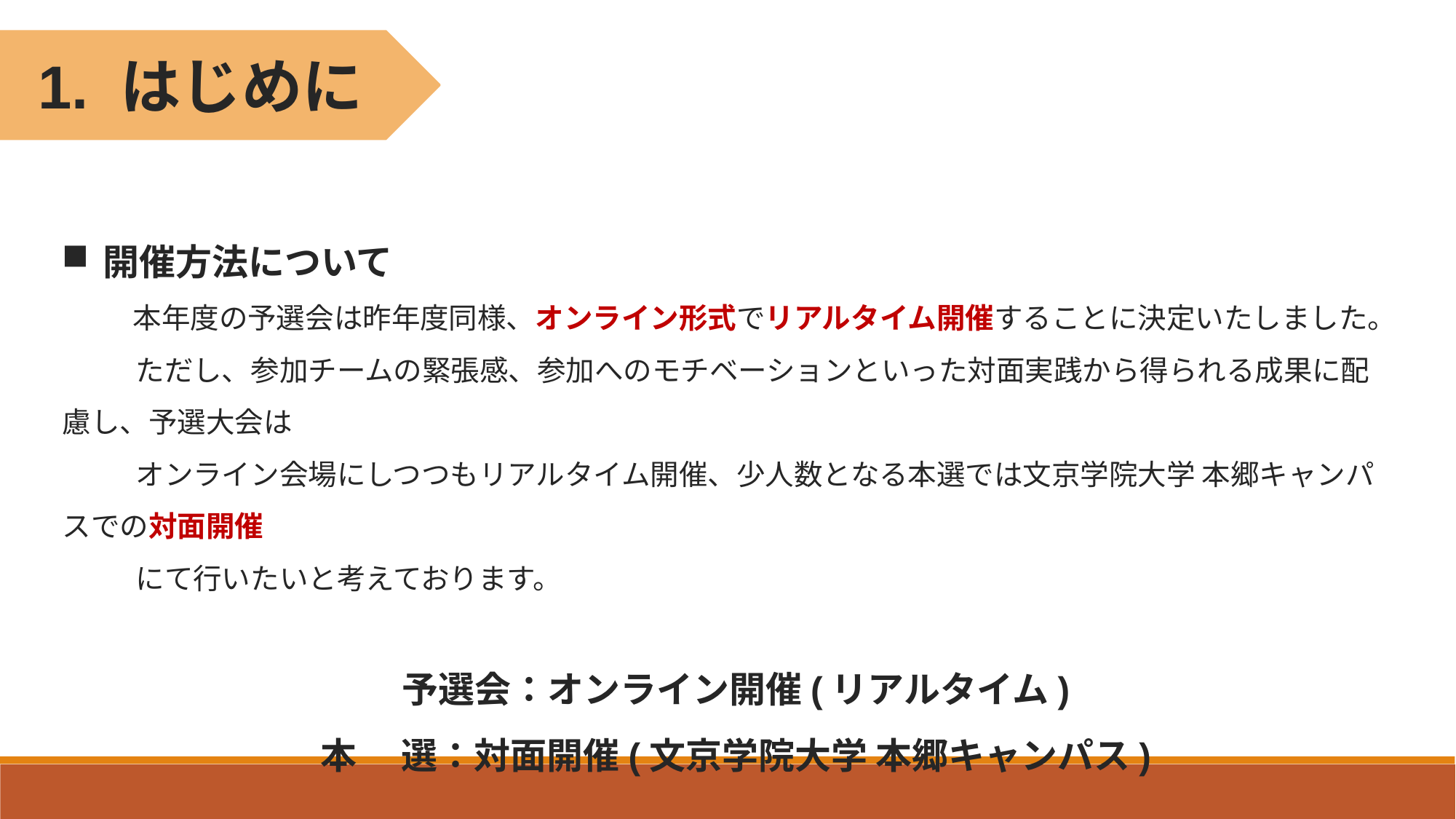

1. はじめに
開催方法について
　　本年度の予選会は昨年度同様、オンライン形式でリアルタイム開催することに決定いたしました。
　　ただし、参加チームの緊張感、参加へのモチベーションといった対面実践から得られる成果に配慮し、予選大会は
　　オンライン会場にしつつもリアルタイム開催、少人数となる本選では文京学院大学 本郷キャンパスでの対面開催
　　にて行いたいと考えております。

予選会：オンライン開催(リアルタイム)
本　 選：対面開催(文京学院大学 本郷キャンパス)